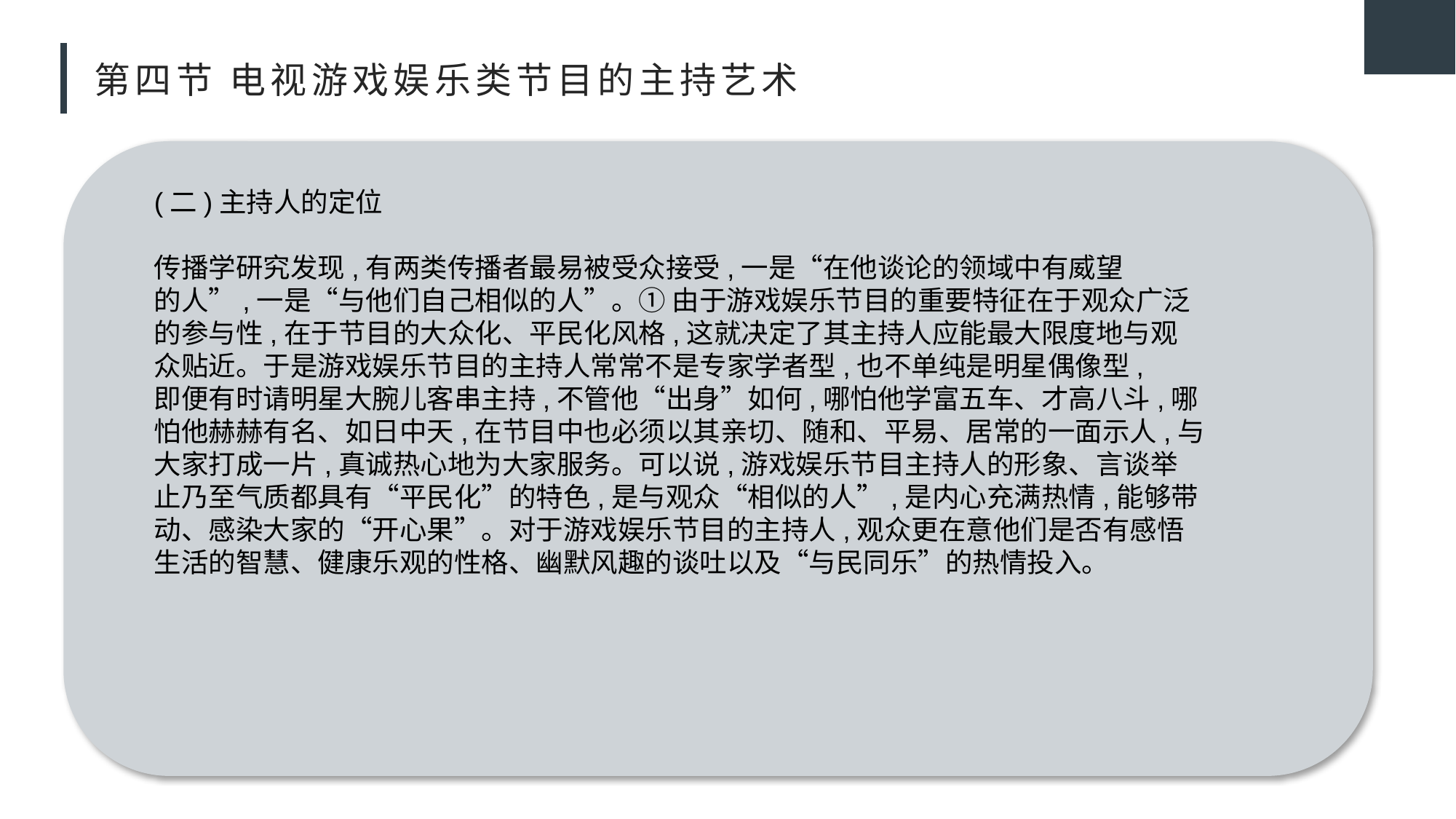

# 第四节 电视游戏娱乐类节目的主持艺术

(二)主持人的定位

传播学研究发现,有两类传播者最易被受众接受,一是“在他谈论的领域中有威望
的人”,一是“与他们自己相似的人”。① 由于游戏娱乐节目的重要特征在于观众广泛
的参与性,在于节目的大众化、平民化风格,这就决定了其主持人应能最大限度地与观
众贴近。于是游戏娱乐节目的主持人常常不是专家学者型,也不单纯是明星偶像型,
即便有时请明星大腕儿客串主持,不管他“出身”如何,哪怕他学富五车、才高八斗,哪
怕他赫赫有名、如日中天,在节目中也必须以其亲切、随和、平易、居常的一面示人,与
大家打成一片,真诚热心地为大家服务。可以说,游戏娱乐节目主持人的形象、言谈举
止乃至气质都具有“平民化”的特色,是与观众“相似的人”,是内心充满热情,能够带
动、感染大家的“开心果”。对于游戏娱乐节目的主持人,观众更在意他们是否有感悟
生活的智慧、健康乐观的性格、幽默风趣的谈吐以及“与民同乐”的热情投入。